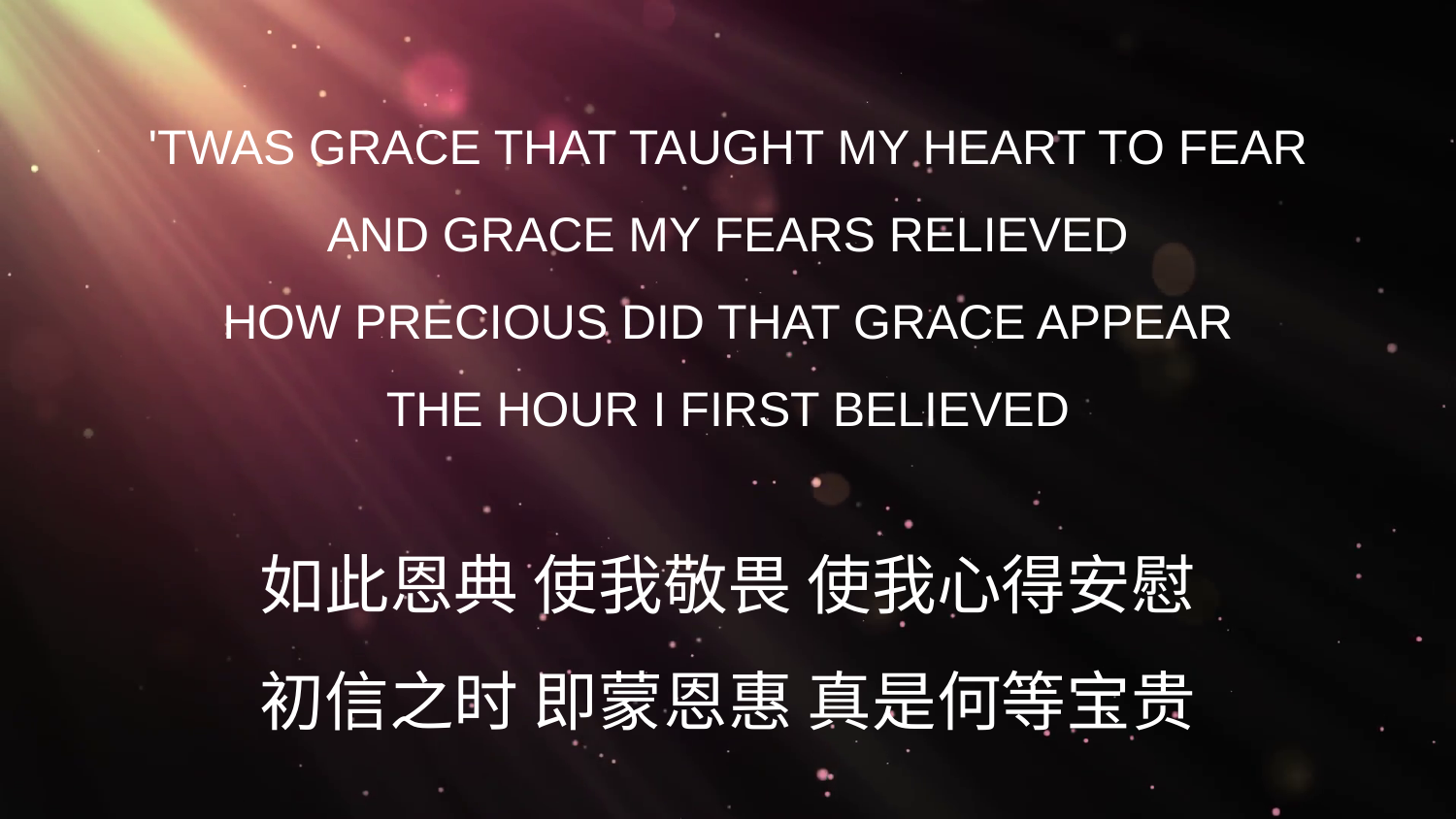

'Twas grace that taught my heart to fear
And grace my fears relieved
How precious did that grace appear
The hour I first believed
# 如此恩典 使我敬畏 使我心得安慰 初信之时 即蒙恩惠 真是何等宝贵